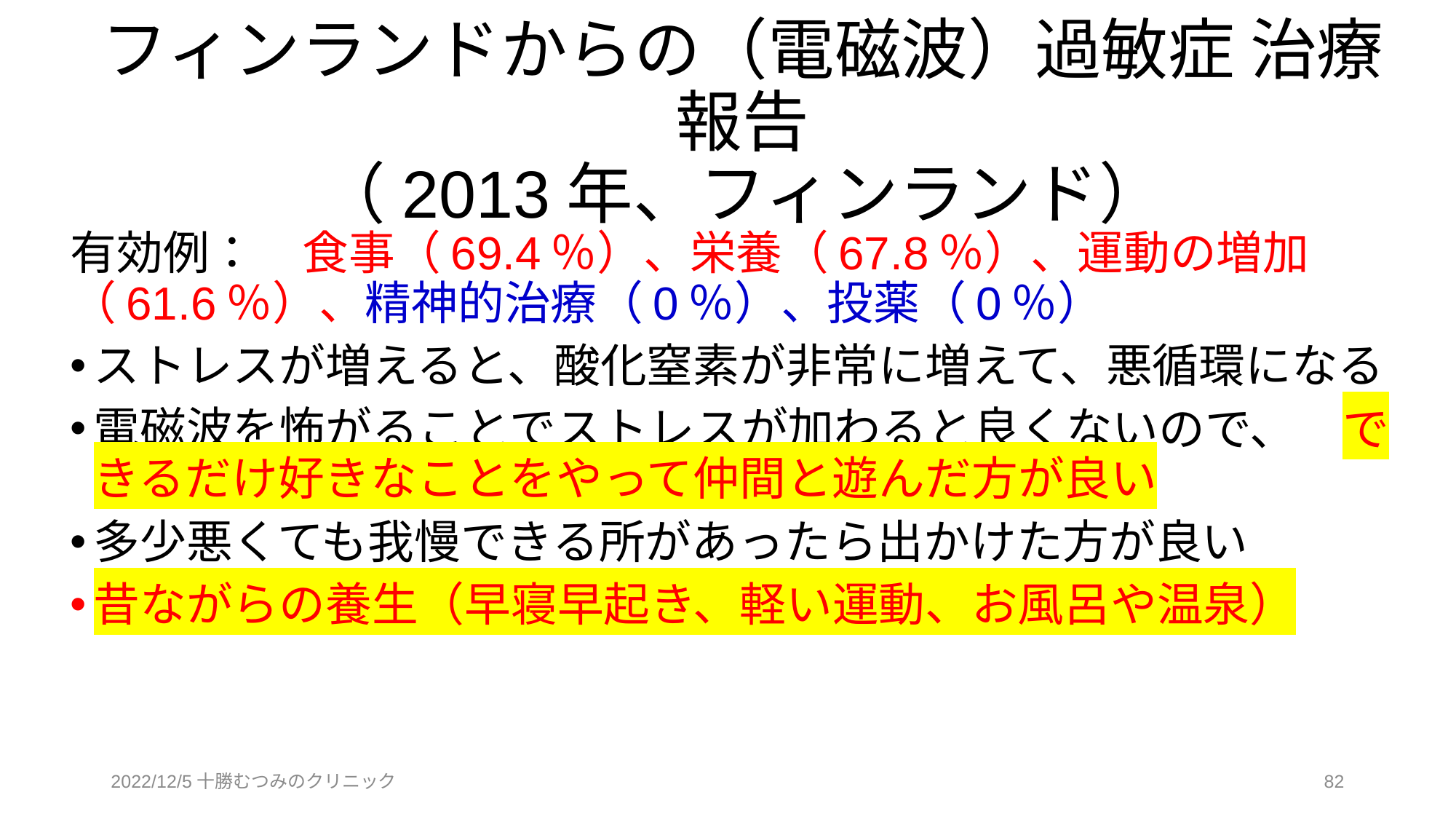

# フィンランドからの（電磁波）過敏症 治療報告 （2013年、フィンランド）
有効例：　食事（69.4％）、栄養（67.8％）、運動の増加（61.6％）、精神的治療（0％）、投薬（0％）
ストレスが増えると、酸化窒素が非常に増えて、悪循環になる
電磁波を怖がることでストレスが加わると良くないので、　できるだけ好きなことをやって仲間と遊んだ方が良い
多少悪くても我慢できる所があったら出かけた方が良い
昔ながらの養生（早寝早起き、軽い運動、お風呂や温泉）
2022/12/5十勝むつみのクリニック
82